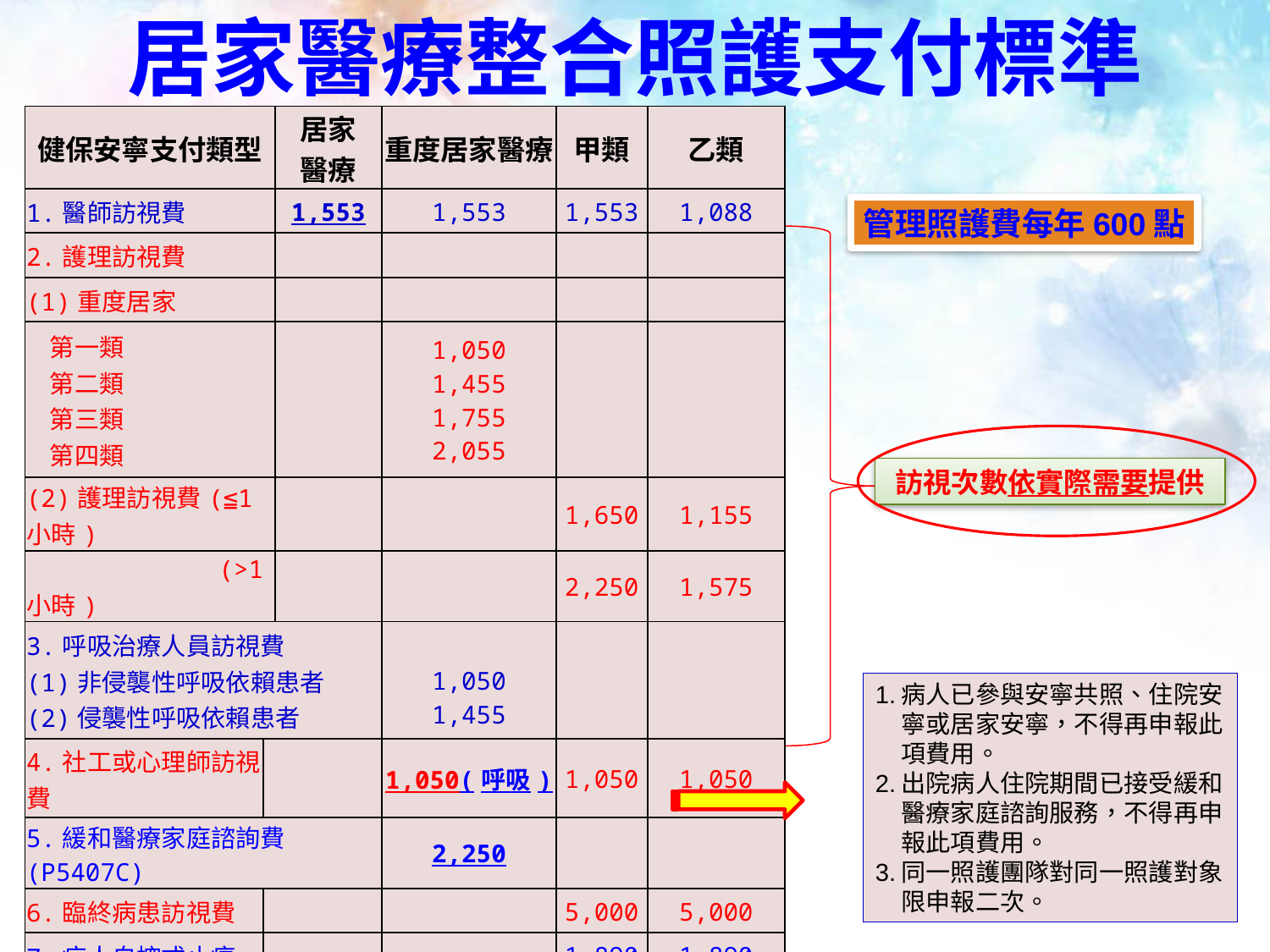

# 居家醫療整合照護支付標準
| 健保安寧支付類型 |  | 居家 醫療 | 重度居家醫療 | 甲類 | 乙類 |
| --- | --- | --- | --- | --- | --- |
| 1.醫師訪視費 |  | 1,553 | 1,553 | 1,553 | 1,088 |
| 2.護理訪視費 |  |  |  |  |  |
| (1)重度居家 |  |  |  |  |  |
| 第一類 第二類 第三類 第四類 |  |  | 1,050 1,455 1,755 2,055 |  |  |
| (2)護理訪視費(≦1小時) |  |  |  | 1,650 | 1,155 |
| (>1小時) |  |  |  | 2,250 | 1,575 |
| 3.呼吸治療人員訪視費 (1)非侵襲性呼吸依賴患者 (2)侵襲性呼吸依賴患者 |  |  | 1,050 1,455 |  |  |
| 4.社工或心理師訪視費 |  |  | 1,050(呼吸) | 1,050 | 1,050 |
| 5.緩和醫療家庭諮詢費(P5407C) |  |  | 2,250 |  |  |
| 6.臨終病患訪視費 |  |  |  | 5,000 | 5,000 |
| 7.病人自控式止痛 |  |  |  | 1,890 | 1,890 |
| 8.呼吸器使用(天) |  |  | 590 |  |  |
管理照護費每年600點

訪視次數依實際需要提供
病人已參與安寧共照、住院安寧或居家安寧，不得再申報此項費用。
出院病人住院期間已接受緩和醫療家庭諮詢服務，不得再申報此項費用。
同一照護團隊對同一照護對象限申報二次。